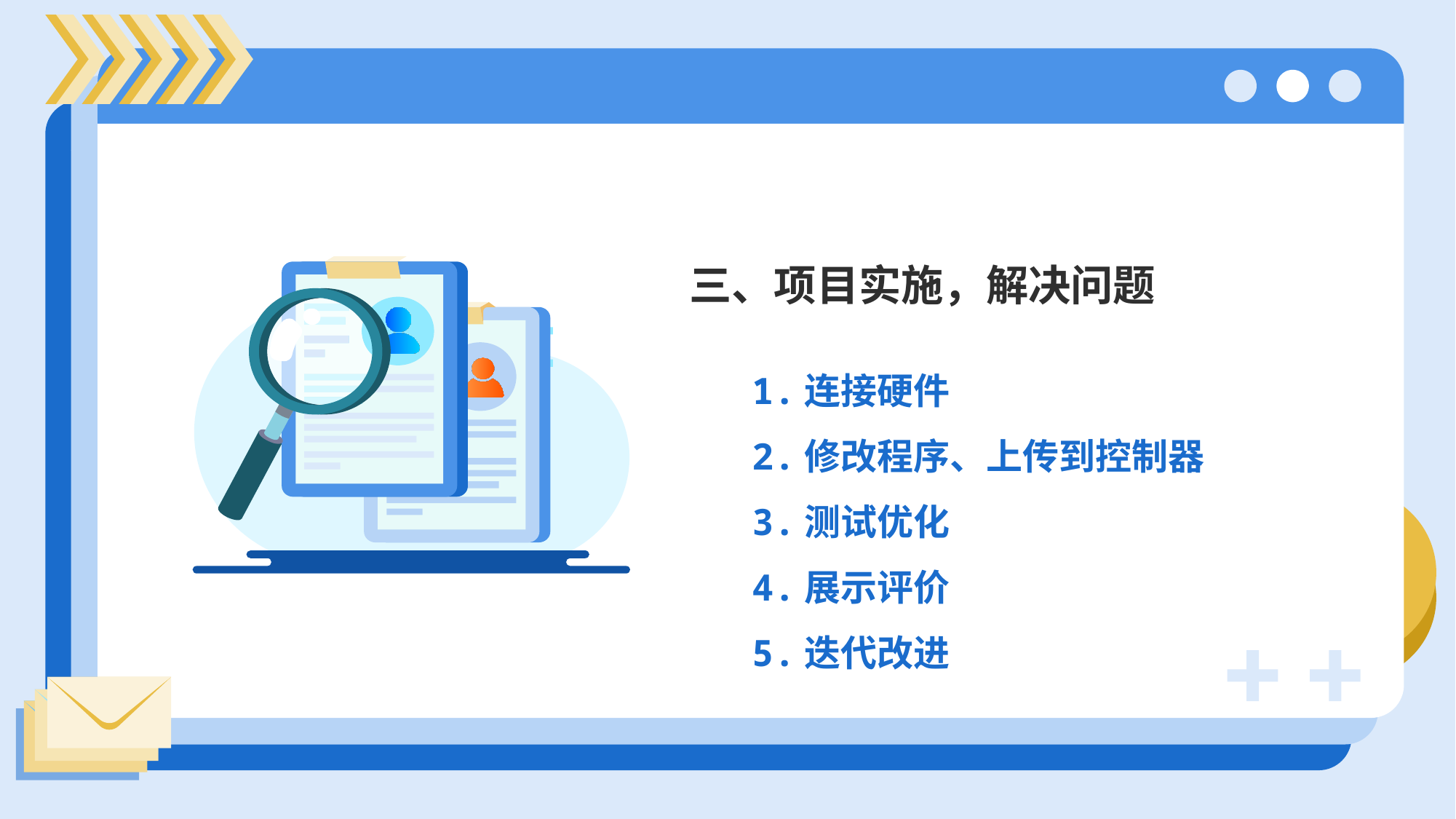

三、项目实施，解决问题
1.连接硬件
2.修改程序、上传到控制器
3.测试优化
4.展示评价
5.迭代改进